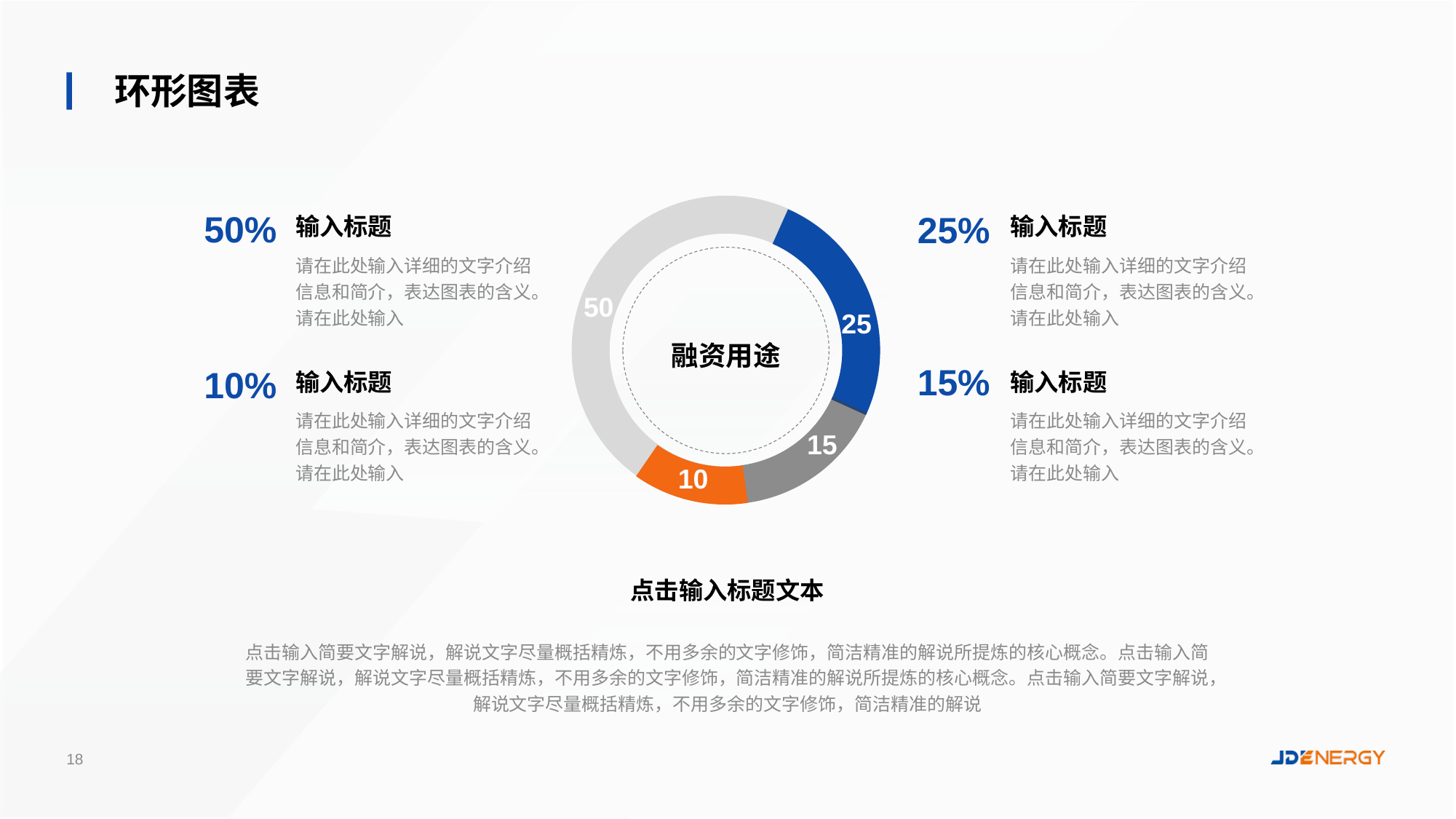

环形图表
50%
25%
输入标题
输入标题

50
25
融资用途
15
10
请在此处输入详细的文字介绍信息和简介，表达图表的含义。请在此处输入
请在此处输入详细的文字介绍信息和简介，表达图表的含义。请在此处输入
15%
10%
输入标题
输入标题
请在此处输入详细的文字介绍信息和简介，表达图表的含义。请在此处输入
请在此处输入详细的文字介绍信息和简介，表达图表的含义。请在此处输入
点击输入标题文本
点击输入简要文字解说，解说文字尽量概括精炼，不用多余的文字修饰，简洁精准的解说所提炼的核心概念。点击输入简要文字解说，解说文字尽量概括精炼，不用多余的文字修饰，简洁精准的解说所提炼的核心概念。点击输入简要文字解说，解说文字尽量概括精炼，不用多余的文字修饰，简洁精准的解说
18